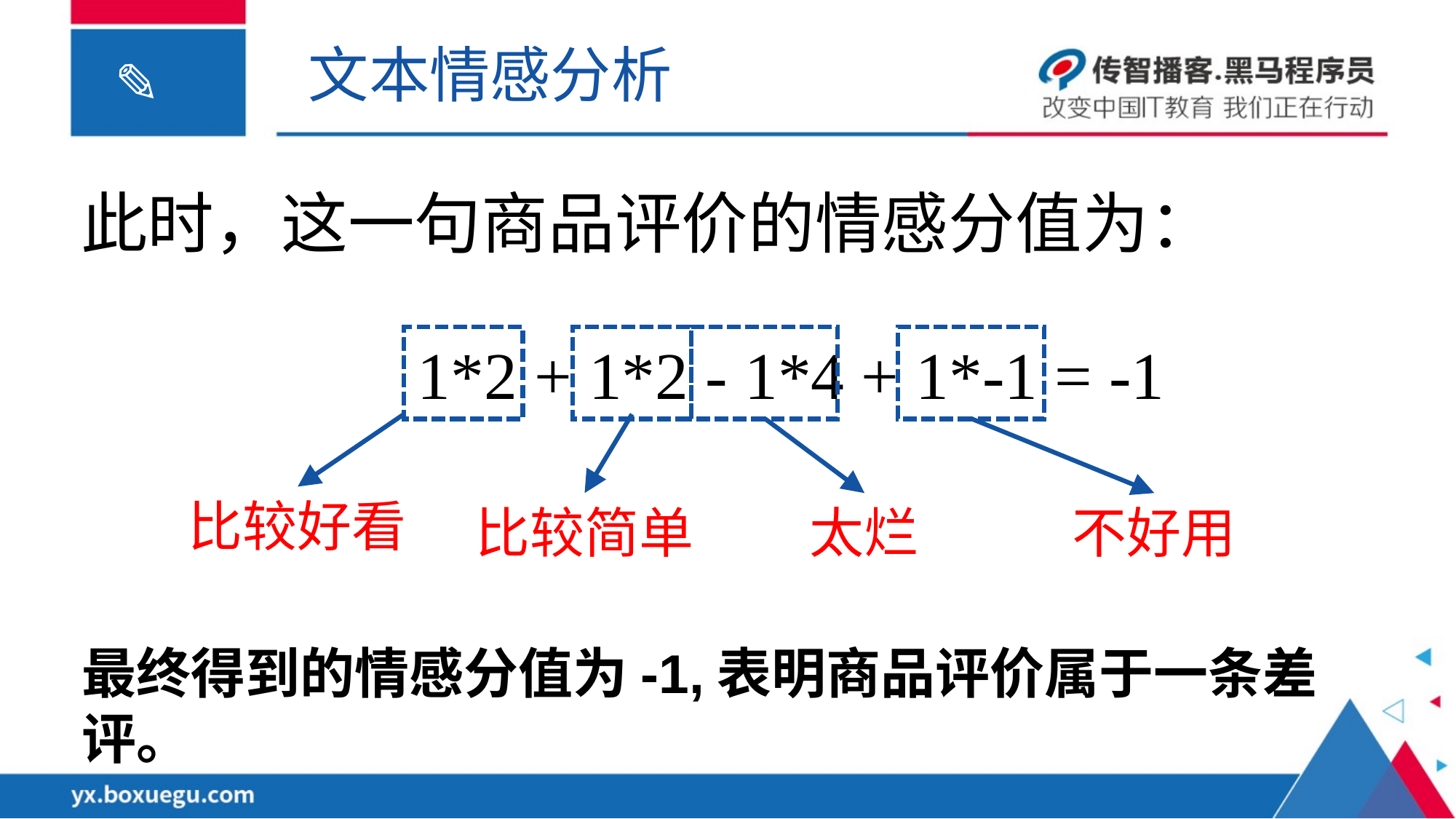

文本情感分析
此时，这一句商品评价的情感分值为：
1*2 + 1*2 - 1*4 + 1*-1 = -1

比较好看
比较简单
太烂
不好用
最终得到的情感分值为-1,表明商品评价属于一条差评。